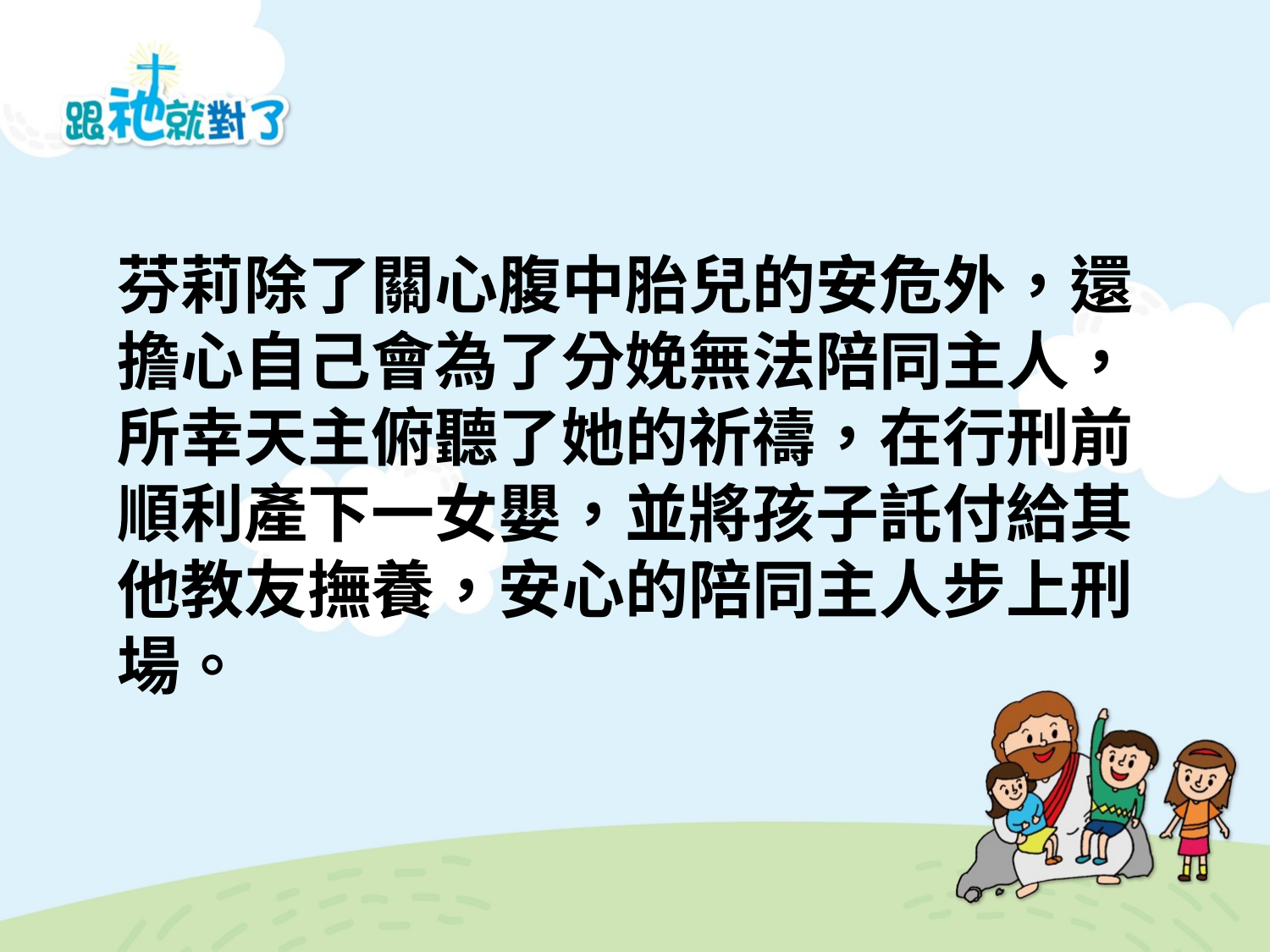

芬莉除了關心腹中胎兒的安危外，還擔心自己會為了分娩無法陪同主人，所幸天主俯聽了她的祈禱，在行刑前順利產下一女嬰，並將孩子託付給其他教友撫養，安心的陪同主人步上刑場。